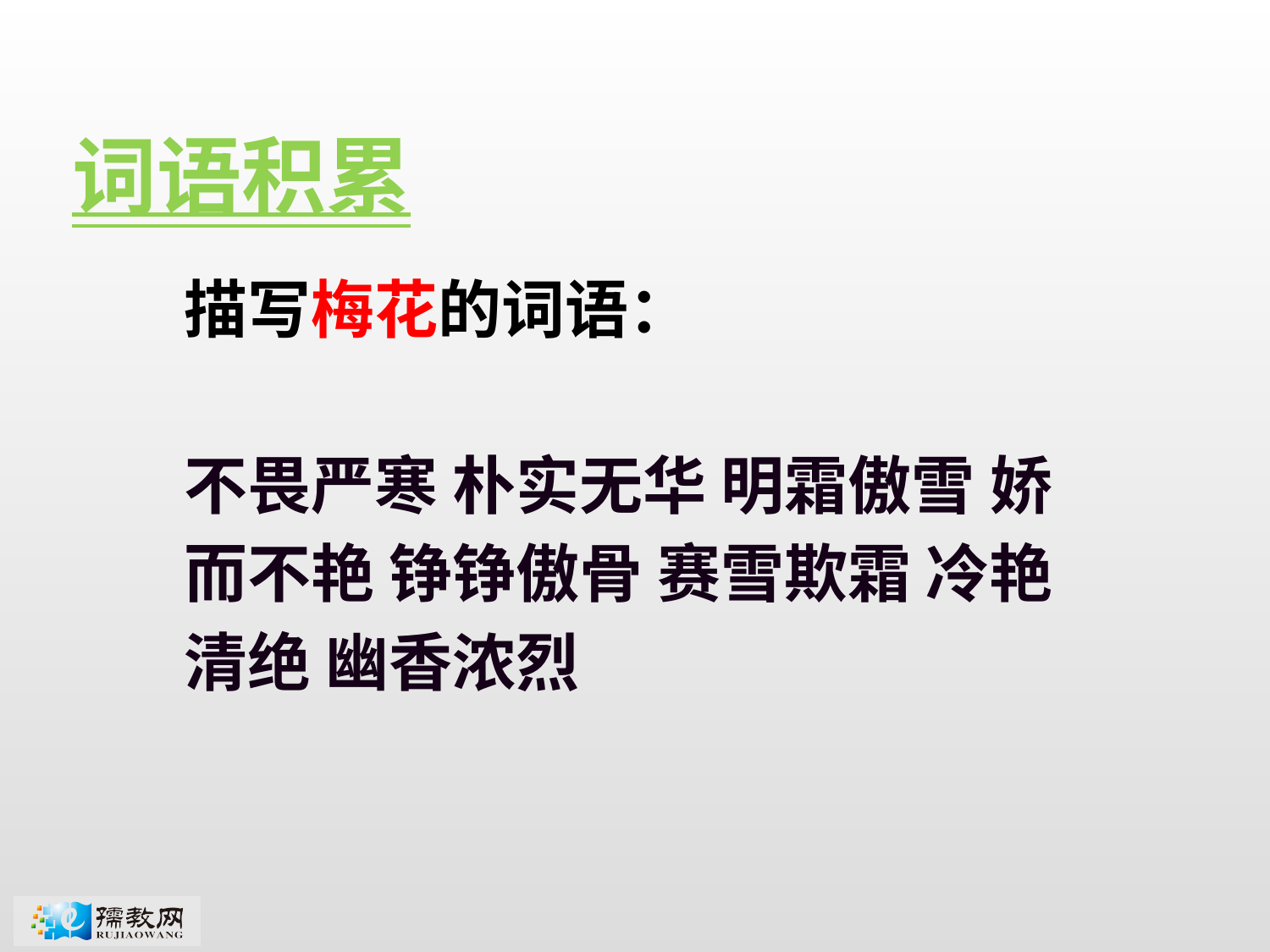

词语积累
描写梅花的词语：

不畏严寒 朴实无华 明霜傲雪 娇而不艳 铮铮傲骨 赛雪欺霜 冷艳清绝 幽香浓烈